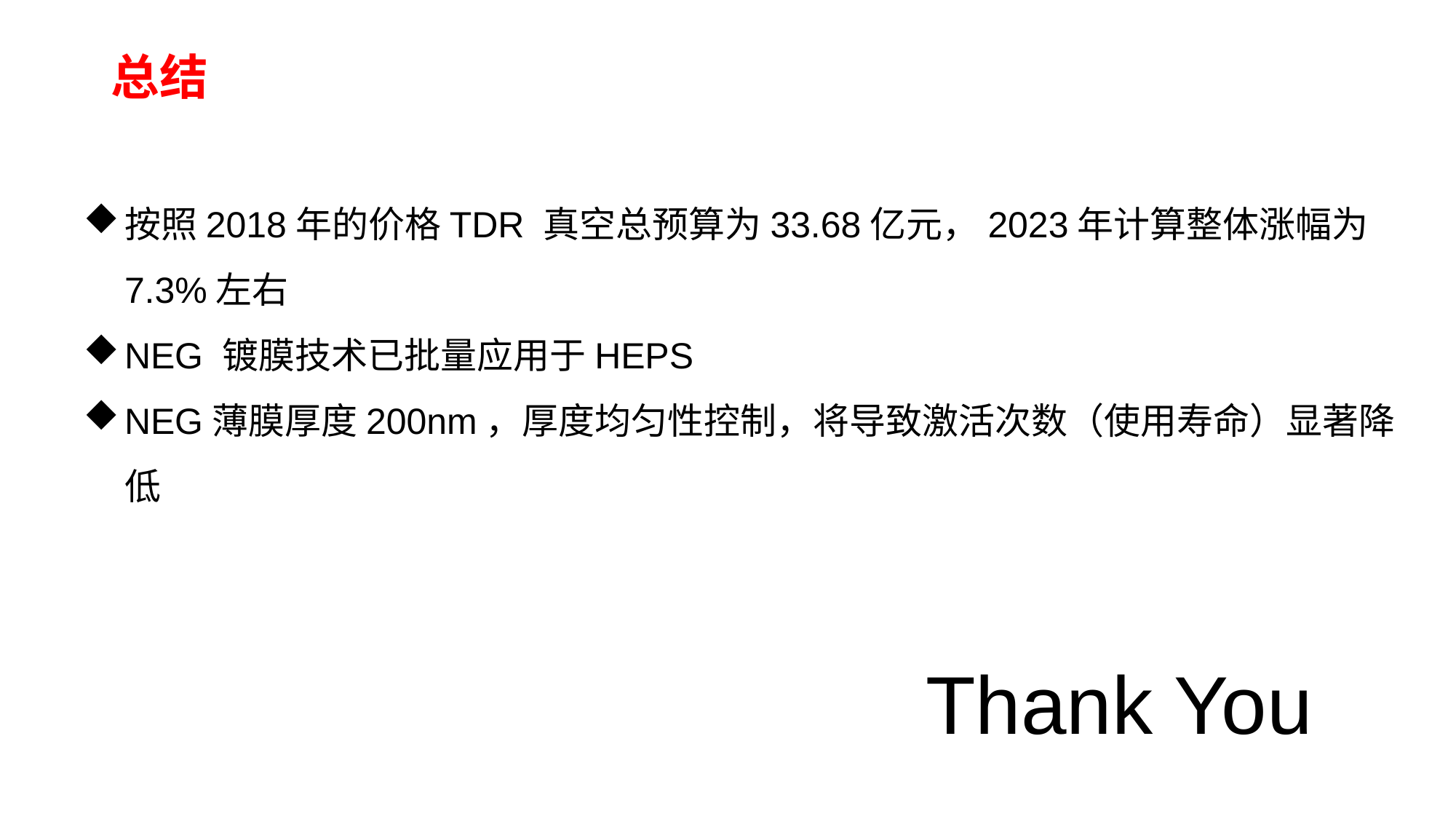

# 总结
按照2018年的价格TDR 真空总预算为33.68亿元，2023年计算整体涨幅为7.3%左右
NEG 镀膜技术已批量应用于HEPS
NEG薄膜厚度200nm，厚度均匀性控制，将导致激活次数（使用寿命）显著降低
Thank You